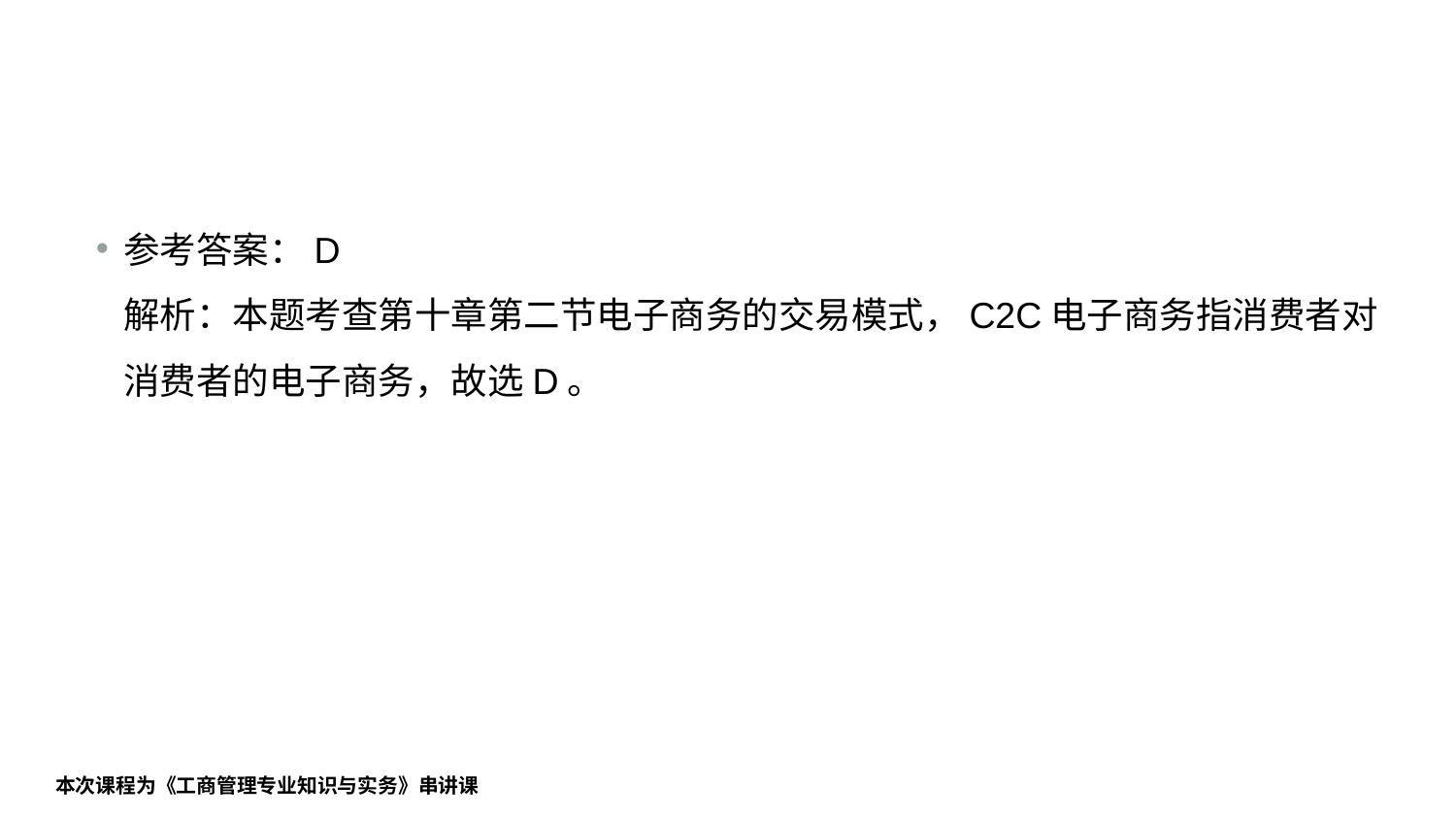

#

参考答案：D
解析：本题考查第十章第二节电子商务的交易模式，C2C电子商务指消费者对消费者的电子商务，故选D。